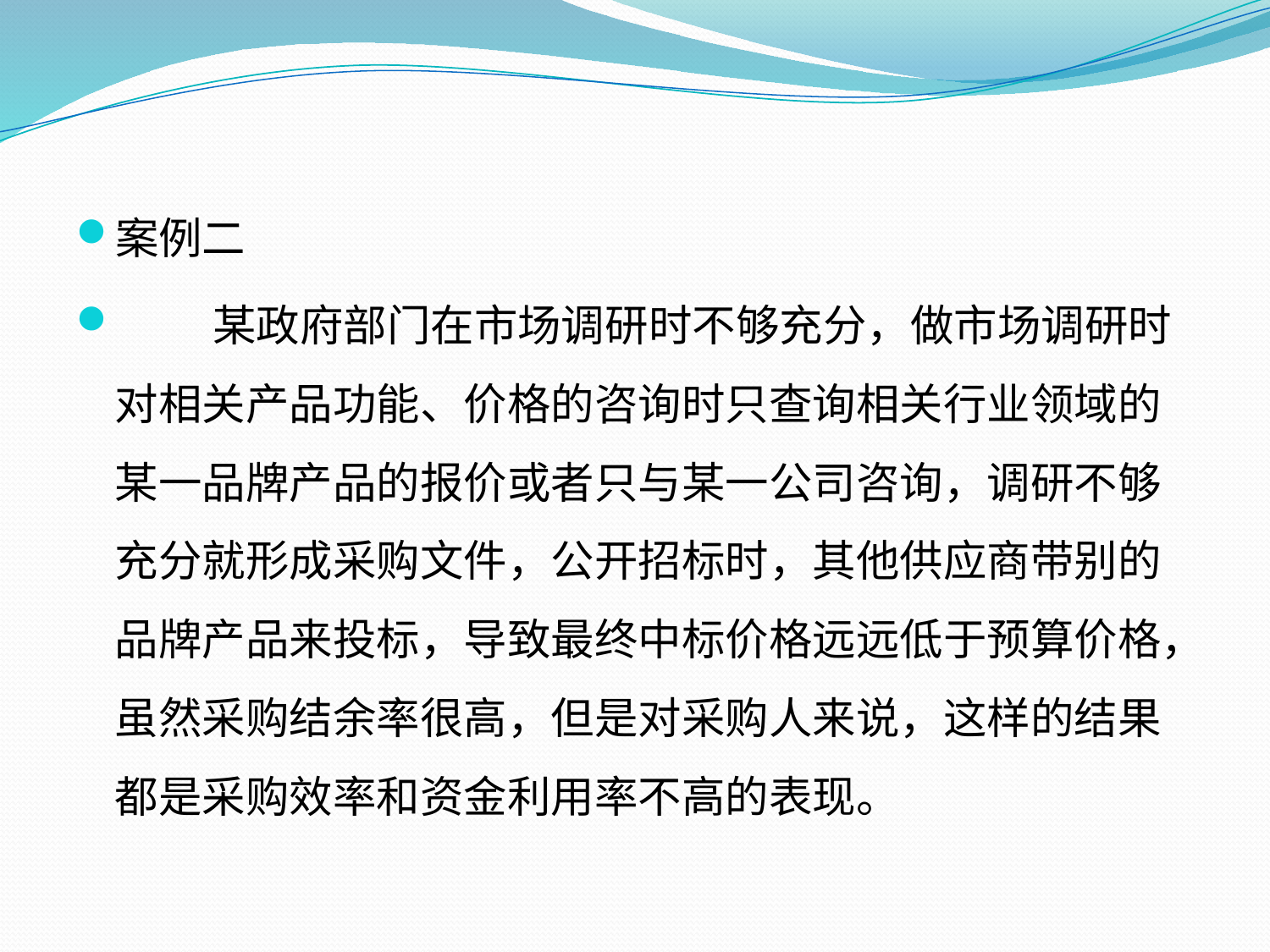

#
案例二
         某政府部门在市场调研时不够充分，做市场调研时对相关产品功能、价格的咨询时只查询相关行业领域的某一品牌产品的报价或者只与某一公司咨询，调研不够充分就形成采购文件，公开招标时，其他供应商带别的品牌产品来投标，导致最终中标价格远远低于预算价格，虽然采购结余率很高，但是对采购人来说，这样的结果都是采购效率和资金利用率不高的表现。